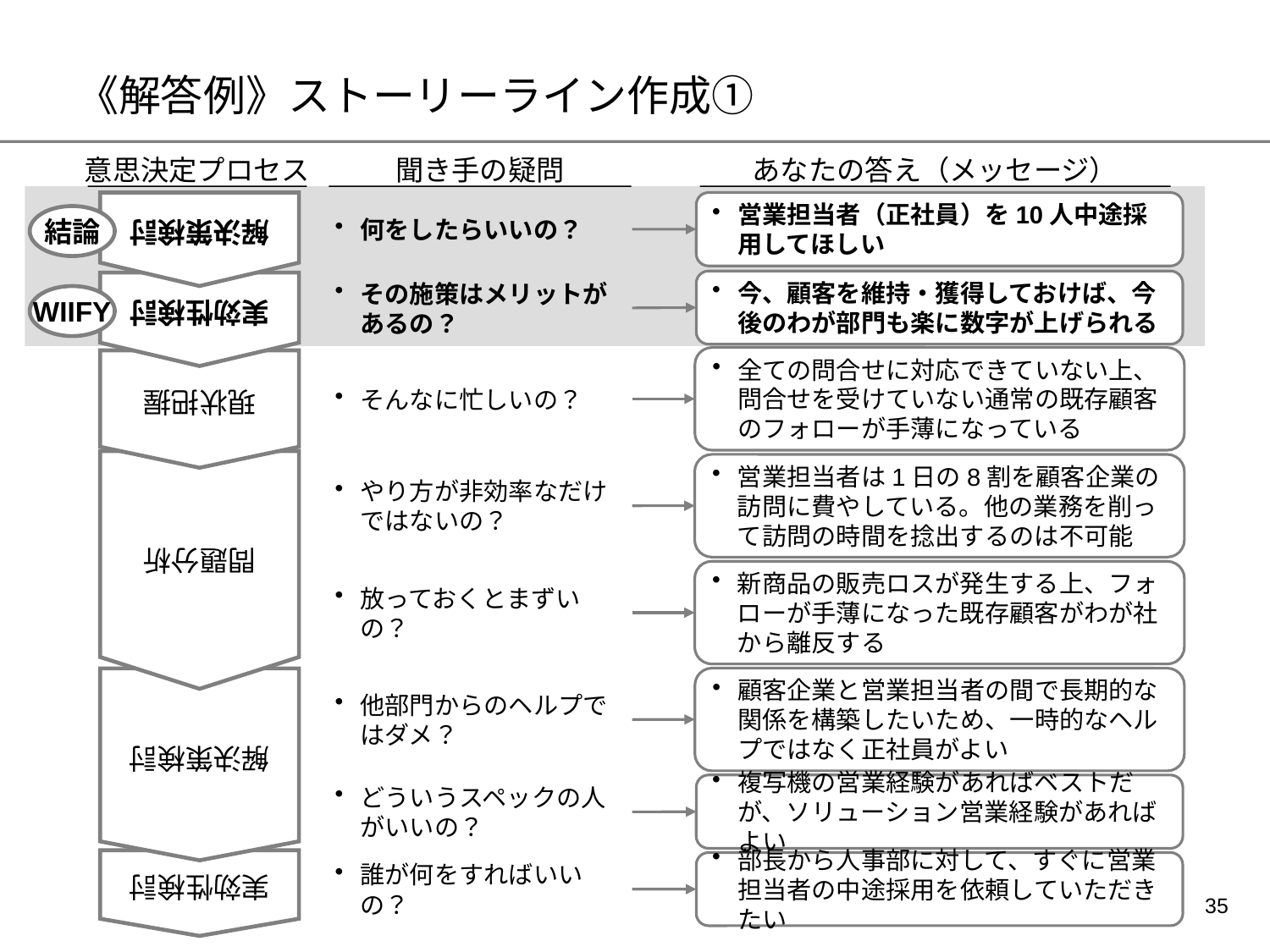

# 《解答例》ストーリーライン作成①
解決策検討
意思決定プロセス

聞き手の疑問

あなたの答え（メッセージ）

営業担当者（正社員）を10人中途採用してほしい
結論
何をしたらいいの？
実効性検討
今、顧客を維持・獲得しておけば、今後のわが部門も楽に数字が上げられる
その施策はメリットがあるの？
WIIFY
現状把握
全ての問合せに対応できていない上、問合せを受けていない通常の既存顧客のフォローが手薄になっている
そんなに忙しいの？
営業担当者は1日の8割を顧客企業の訪問に費やしている。他の業務を削って訪問の時間を捻出するのは不可能
やり方が非効率なだけではないの？
問題分析
新商品の販売ロスが発生する上、フォローが手薄になった既存顧客がわが社から離反する
放っておくとまずいの？
解決策検討
顧客企業と営業担当者の間で長期的な関係を構築したいため、一時的なヘルプではなく正社員がよい
他部門からのヘルプではダメ？
複写機の営業経験があればベストだが、ソリューション営業経験があればよい
どういうスペックの人がいいの？
実効性検討
部長から人事部に対して、すぐに営業担当者の中途採用を依頼していただきたい
誰が何をすればいいの？
35